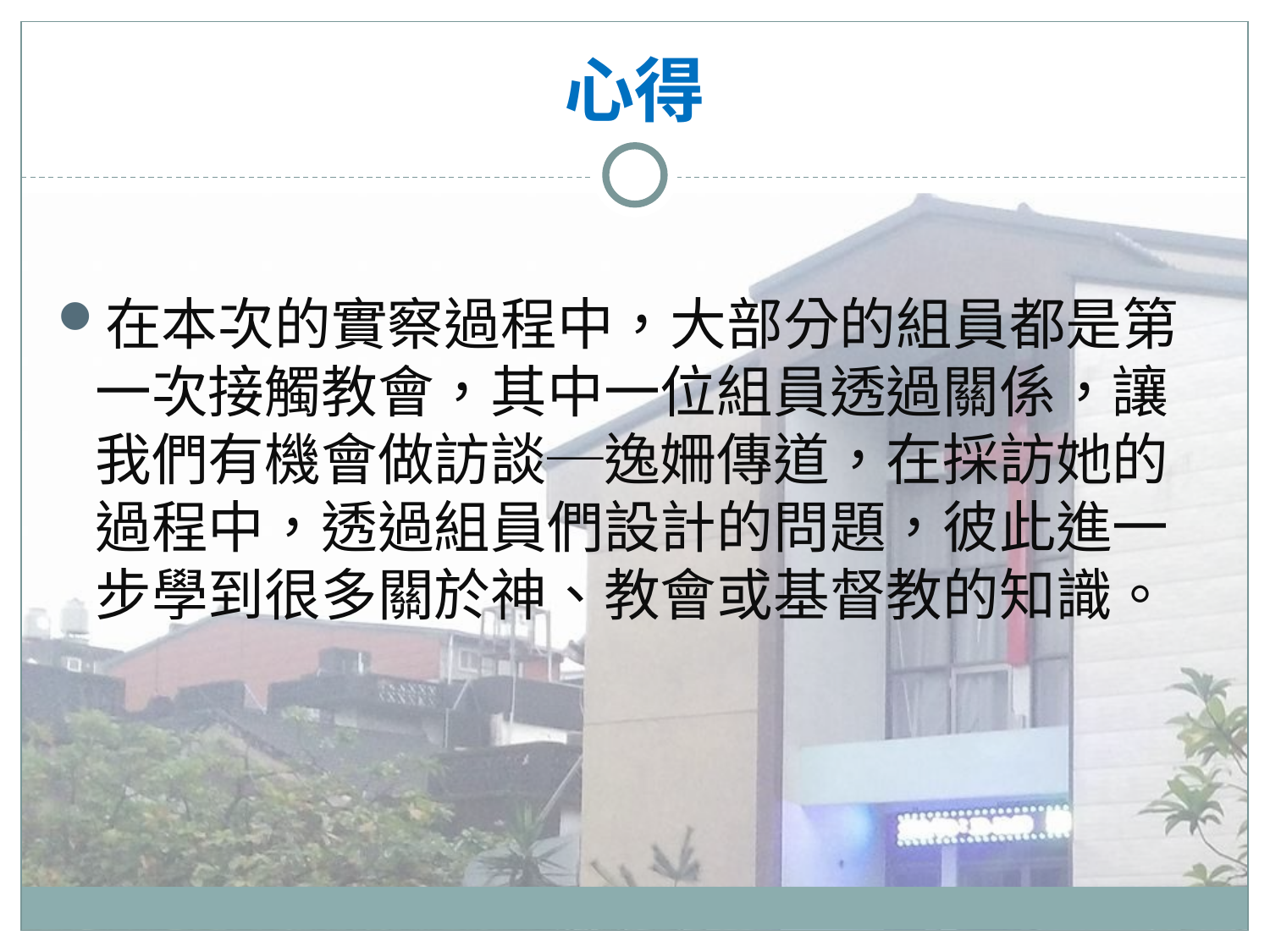

# 心得
在本次的實察過程中，大部分的組員都是第一次接觸教會，其中一位組員透過關係，讓我們有機會做訪談─逸姍傳道，在採訪她的過程中，透過組員們設計的問題，彼此進一步學到很多關於神、教會或基督教的知識。